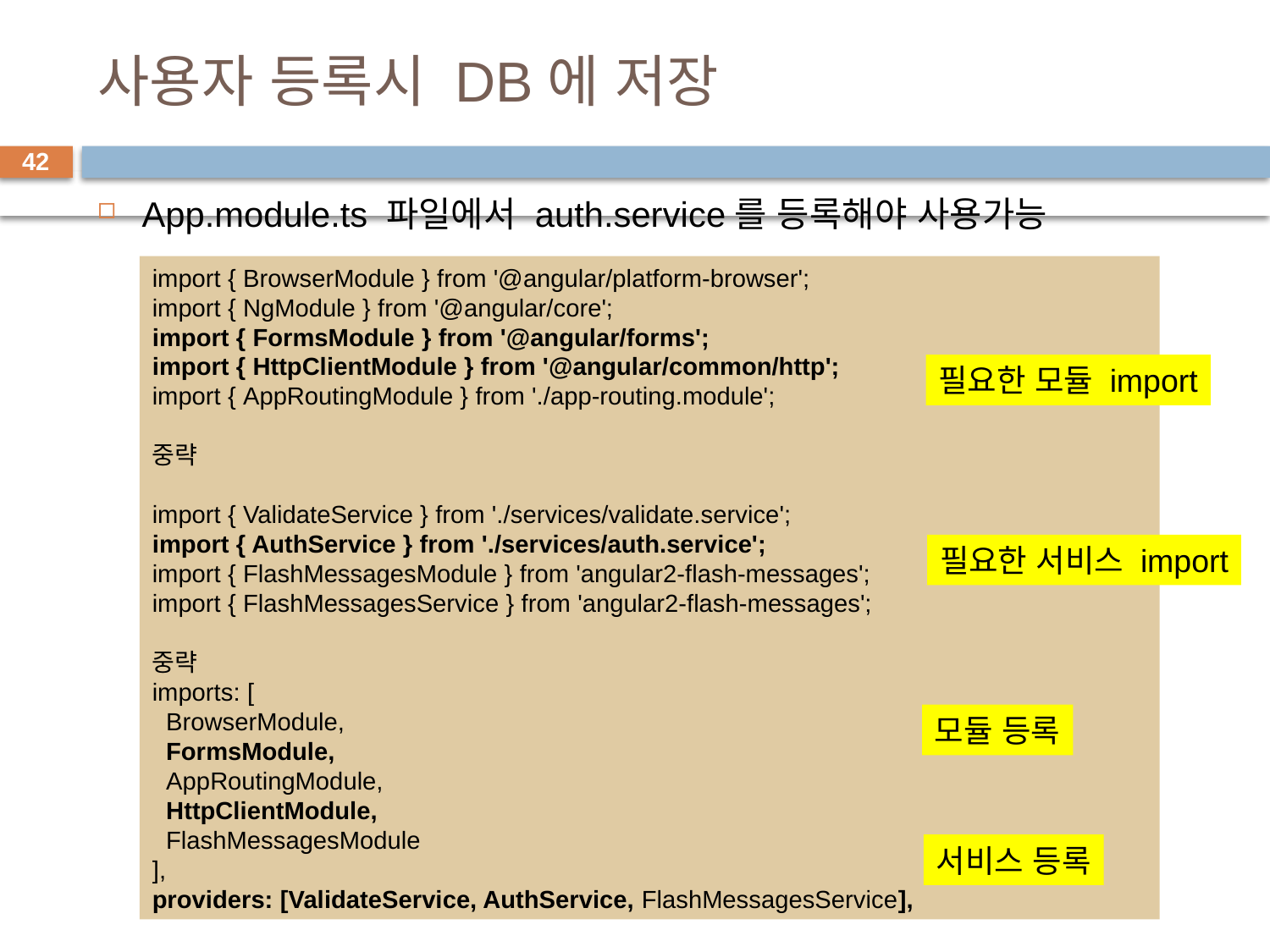

# 사용자 등록시 DB에 저장
42
App.module.ts 파일에서 auth.service를 등록해야 사용가능
import { BrowserModule } from '@angular/platform-browser';
import { NgModule } from '@angular/core';
import { FormsModule } from '@angular/forms';
import { HttpClientModule } from '@angular/common/http';
import { AppRoutingModule } from './app-routing.module';

중략

import { ValidateService } from './services/validate.service';
import { AuthService } from './services/auth.service';
import { FlashMessagesModule } from 'angular2-flash-messages';
import { FlashMessagesService } from 'angular2-flash-messages';

중략
imports: [
  BrowserModule,
  FormsModule,
  AppRoutingModule,
  HttpClientModule,
  FlashMessagesModule
],
providers: [ValidateService, AuthService, FlashMessagesService],
필요한 모듈 import
필요한 서비스 import
모듈 등록
서비스 등록